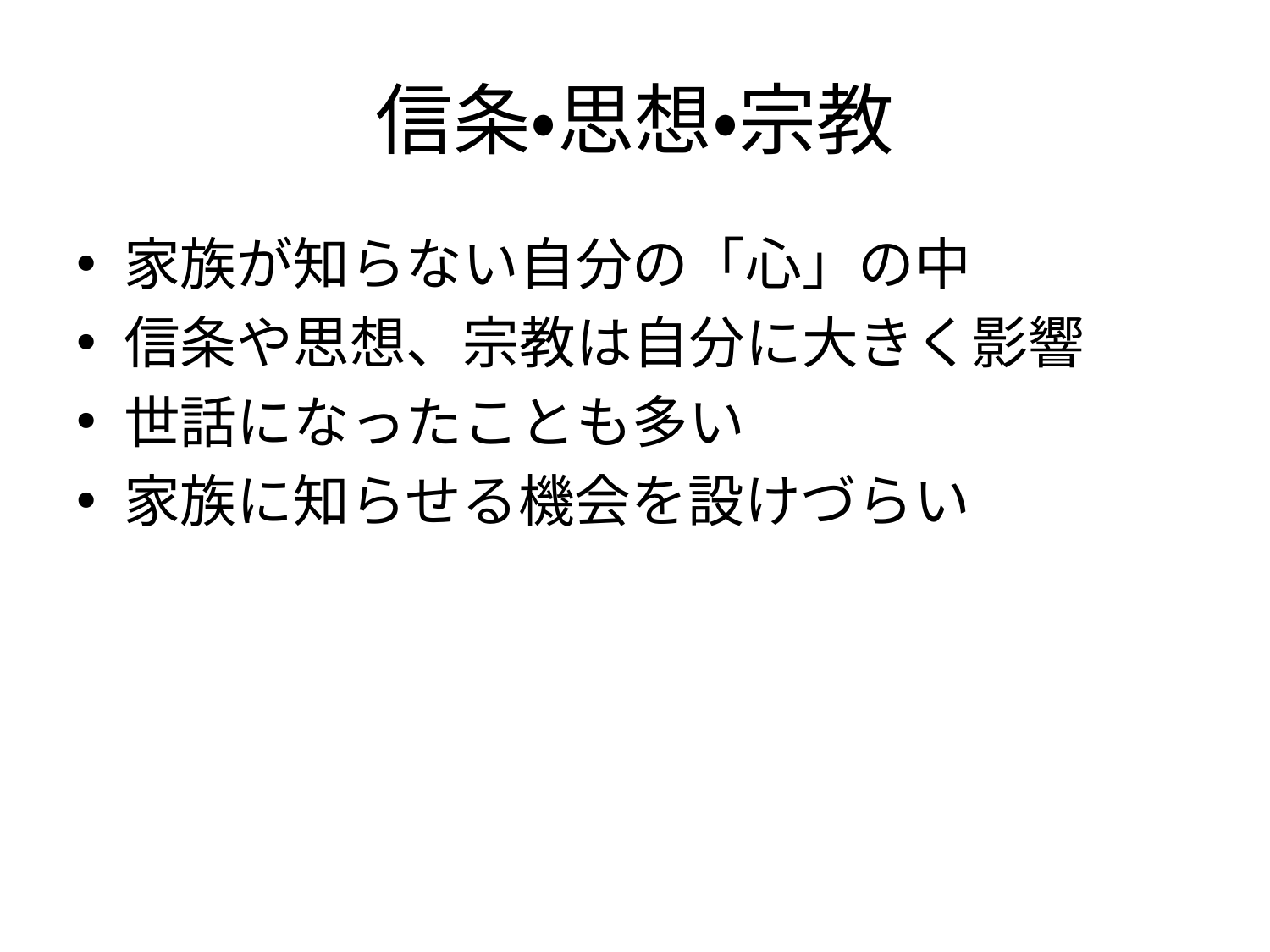

# 信条・思想・宗教
家族が知らない自分の「心」の中
信条や思想、宗教は自分に大きく影響
世話になったことも多い
家族に知らせる機会を設けづらい